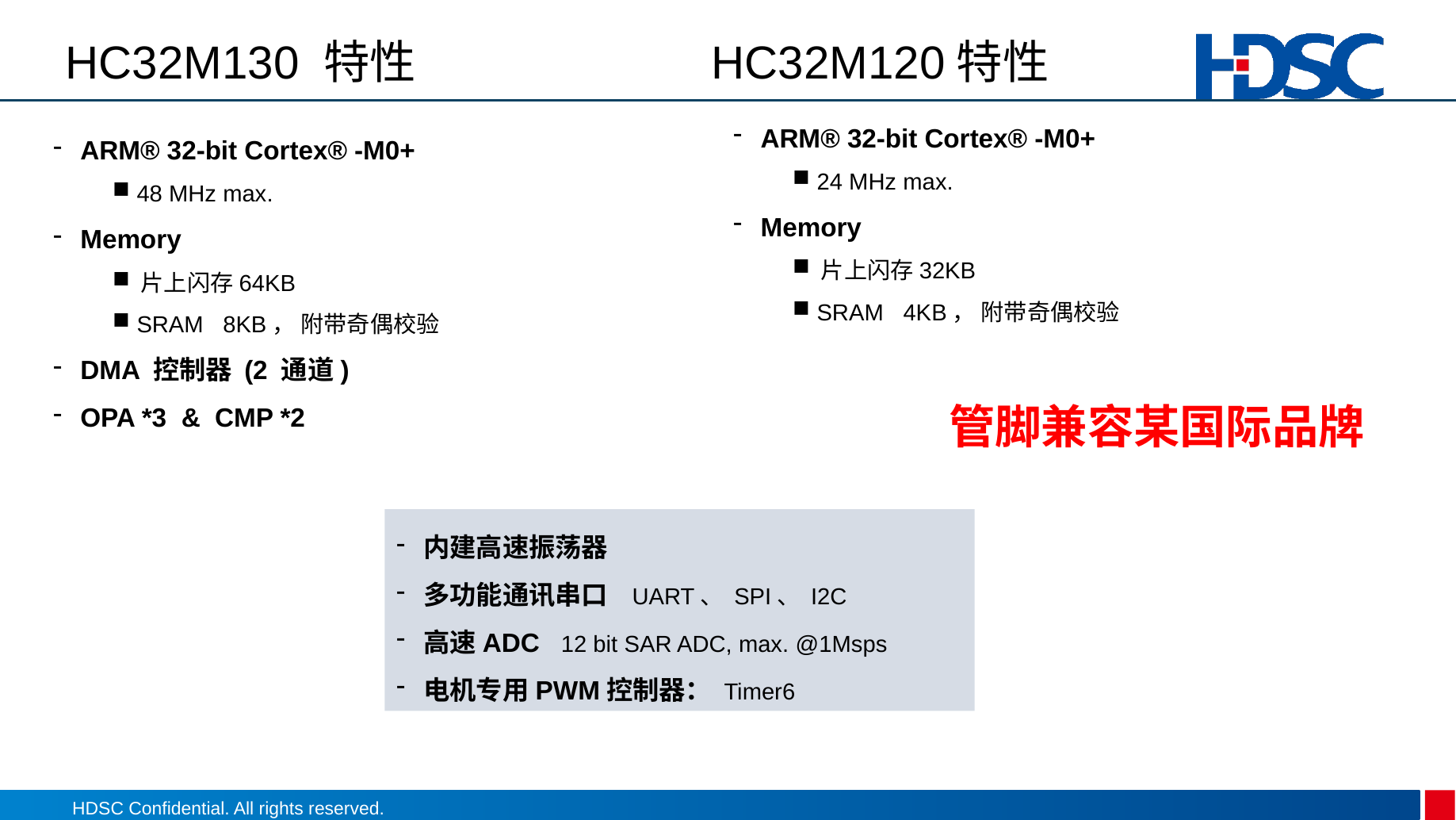

HC32M120特性
# HC32M130 特性
ARM® 32-bit Cortex® -M0+
 24 MHz max.
Memory
 片上闪存32KB
 SRAM   4KB， 附带奇偶校验
ARM® 32-bit Cortex® -M0+
 48 MHz max.
Memory
 片上闪存64KB
 SRAM   8KB， 附带奇偶校验
DMA 控制器 (2 通道)
OPA *3  &  CMP *2
管脚兼容某国际品牌
内建高速振荡器
多功能通讯串口   UART、 SPI、 I2C
高速ADC   12 bit SAR ADC, max. @1Msps
电机专用PWM控制器： Timer6